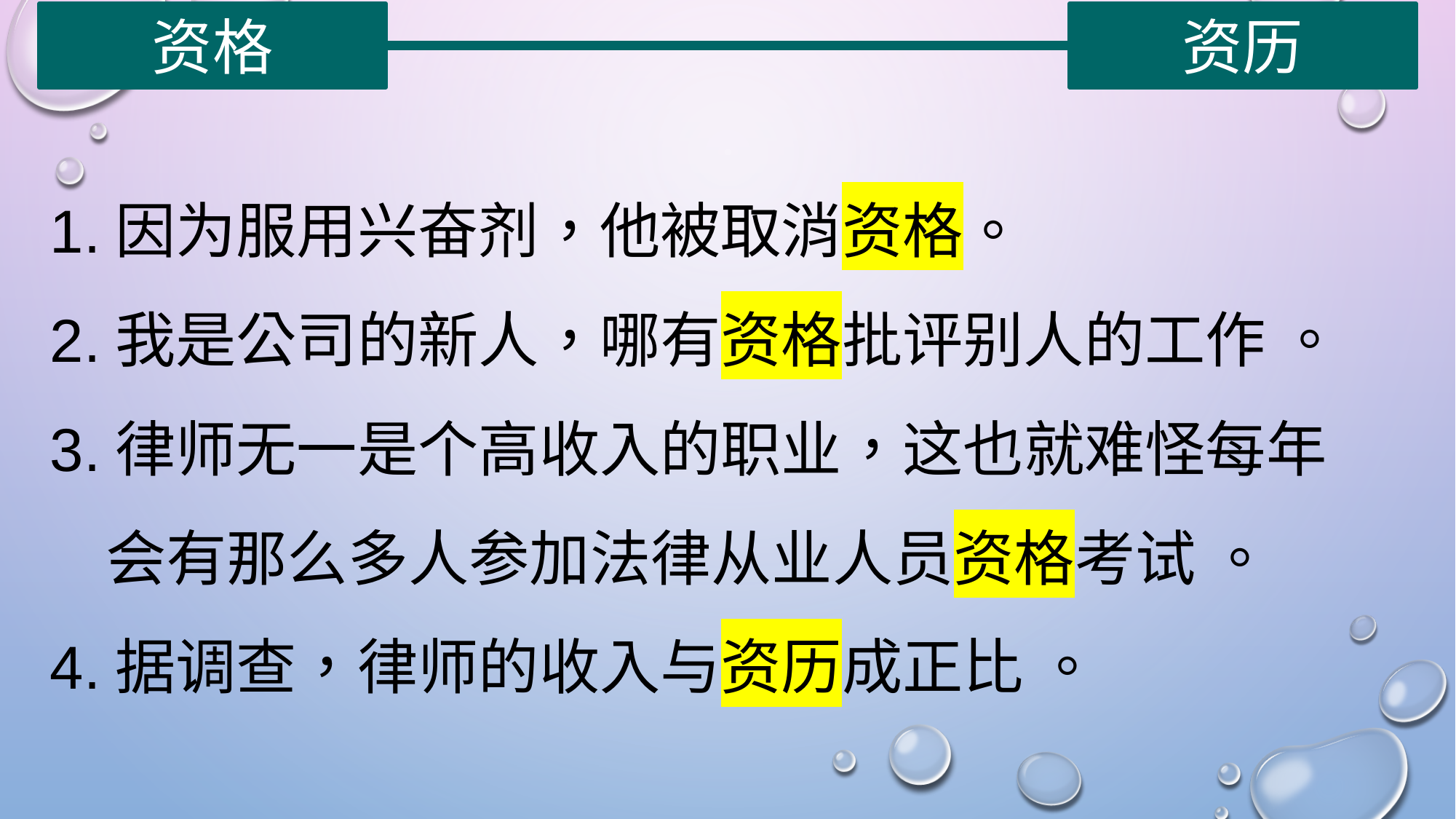

资格
资历
|  |
| --- |
1.因为服用兴奋剂，他被取消资格。
2.我是公司的新人，哪有资格批评别人的工作 。
3.律师无一是个高收入的职业，这也就难怪每年
   会有那么多人参加法律从业人员资格考试 。
4.据调查，律师的收入与资历成正比 。